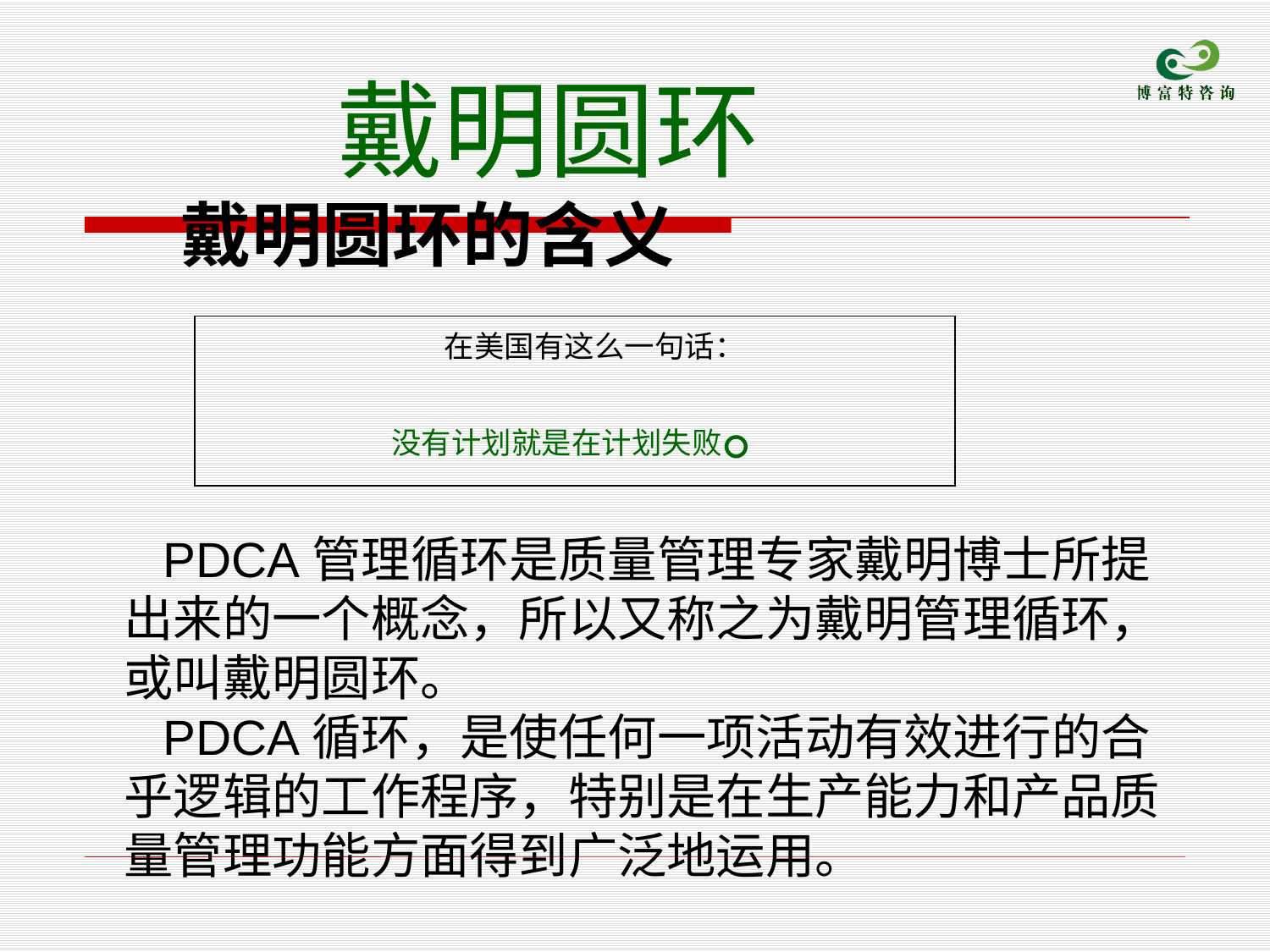

戴明圆环
       戴明圆环的含义

| 在美国有这么一句话： 没有计划就是在计划失败。 |
| --- |
PDCA管理循环是质量管理专家戴明博士所提出来的一个概念，所以又称之为戴明管理循环，或叫戴明圆环。
PDCA循环，是使任何一项活动有效进行的合乎逻辑的工作程序，特别是在生产能力和产品质量管理功能方面得到广泛地运用。
653